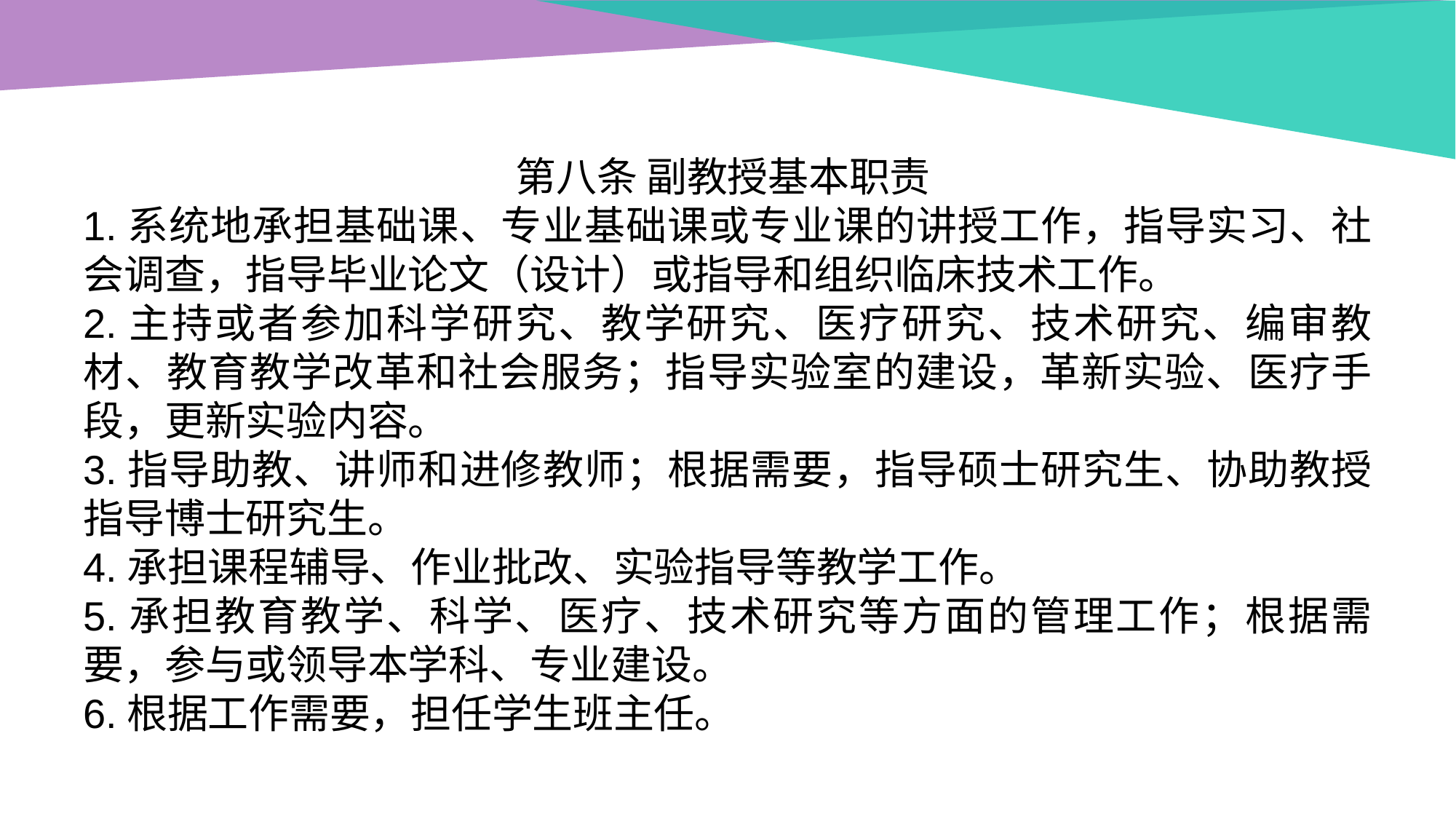

第八条 副教授基本职责
1.系统地承担基础课、专业基础课或专业课的讲授工作，指导实习、社会调查，指导毕业论文（设计）或指导和组织临床技术工作。
2.主持或者参加科学研究、教学研究、医疗研究、技术研究、编审教材、教育教学改革和社会服务；指导实验室的建设，革新实验、医疗手段，更新实验内容。
3.指导助教、讲师和进修教师；根据需要，指导硕士研究生、协助教授指导博士研究生。
4.承担课程辅导、作业批改、实验指导等教学工作。
5.承担教育教学、科学、医疗、技术研究等方面的管理工作；根据需要，参与或领导本学科、专业建设。
6.根据工作需要，担任学生班主任。